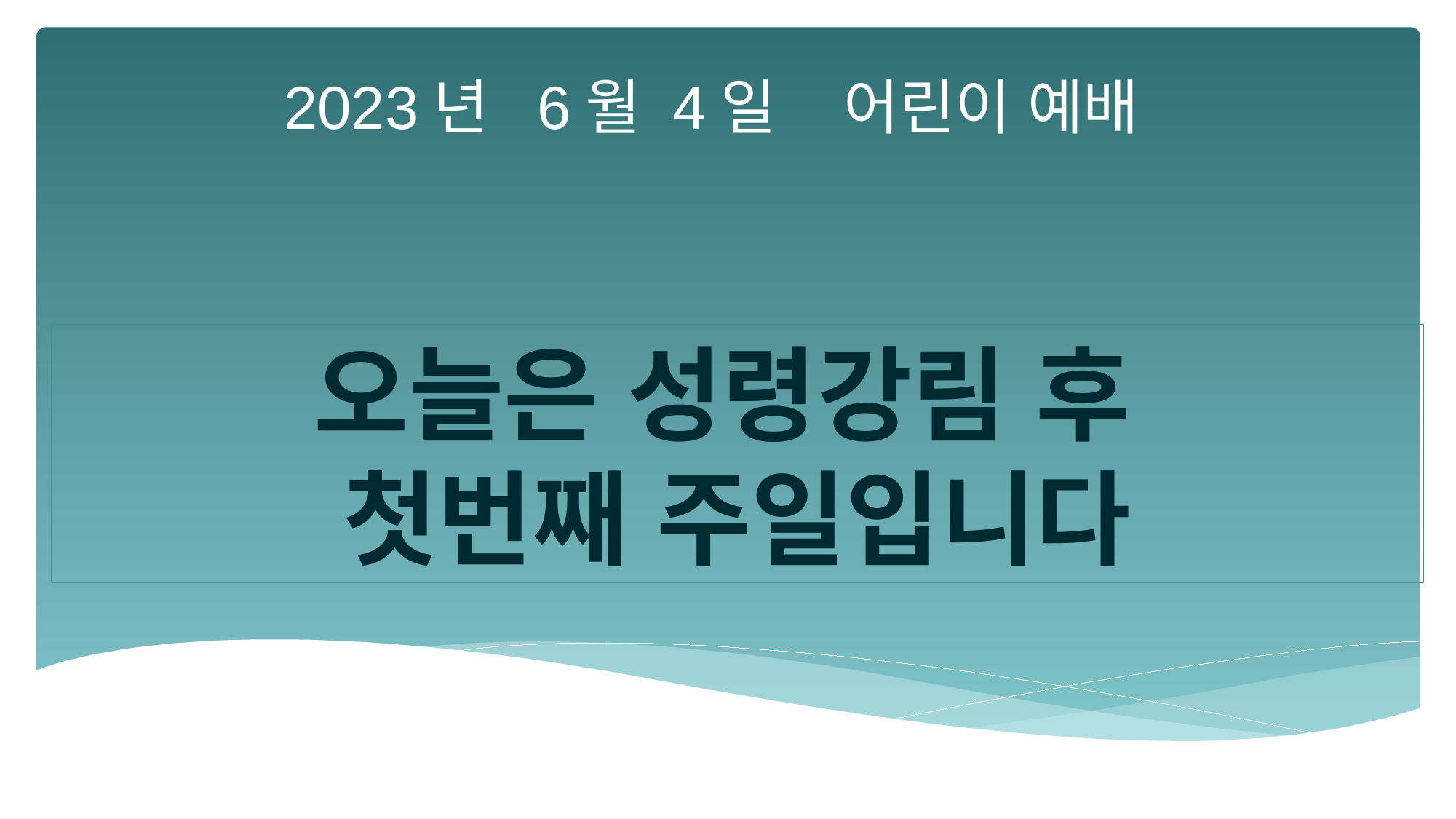

2023년  6월 4일    어린이 예배
오늘은 성령강림 후
첫번째 주일입니다